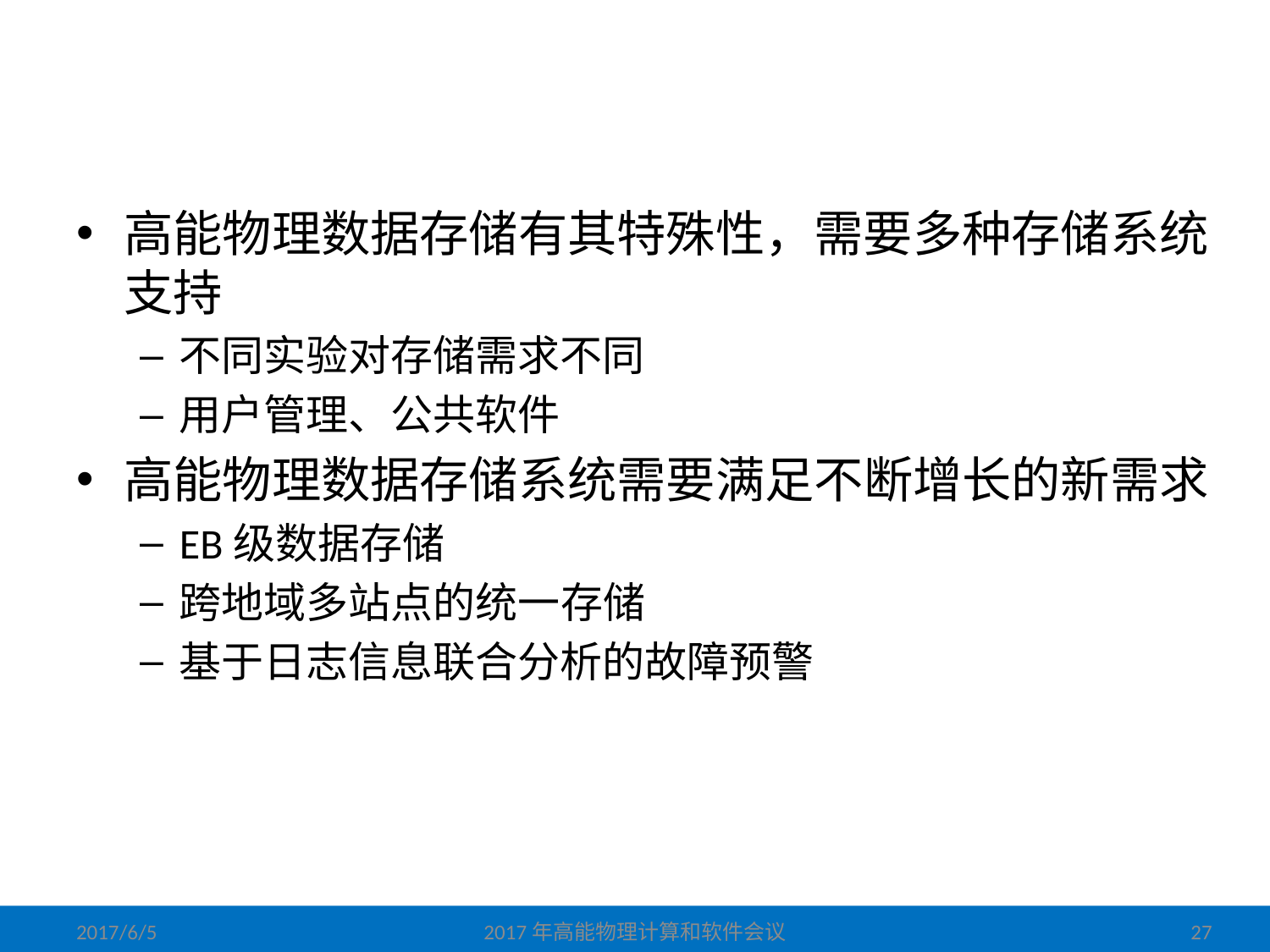

# 总结和展望
高能物理数据存储有其特殊性，需要多种存储系统支持
不同实验对存储需求不同
用户管理、公共软件
高能物理数据存储系统需要满足不断增长的新需求
EB级数据存储
跨地域多站点的统一存储
基于日志信息联合分析的故障预警
2017/6/5
2017年高能物理计算和软件会议
27